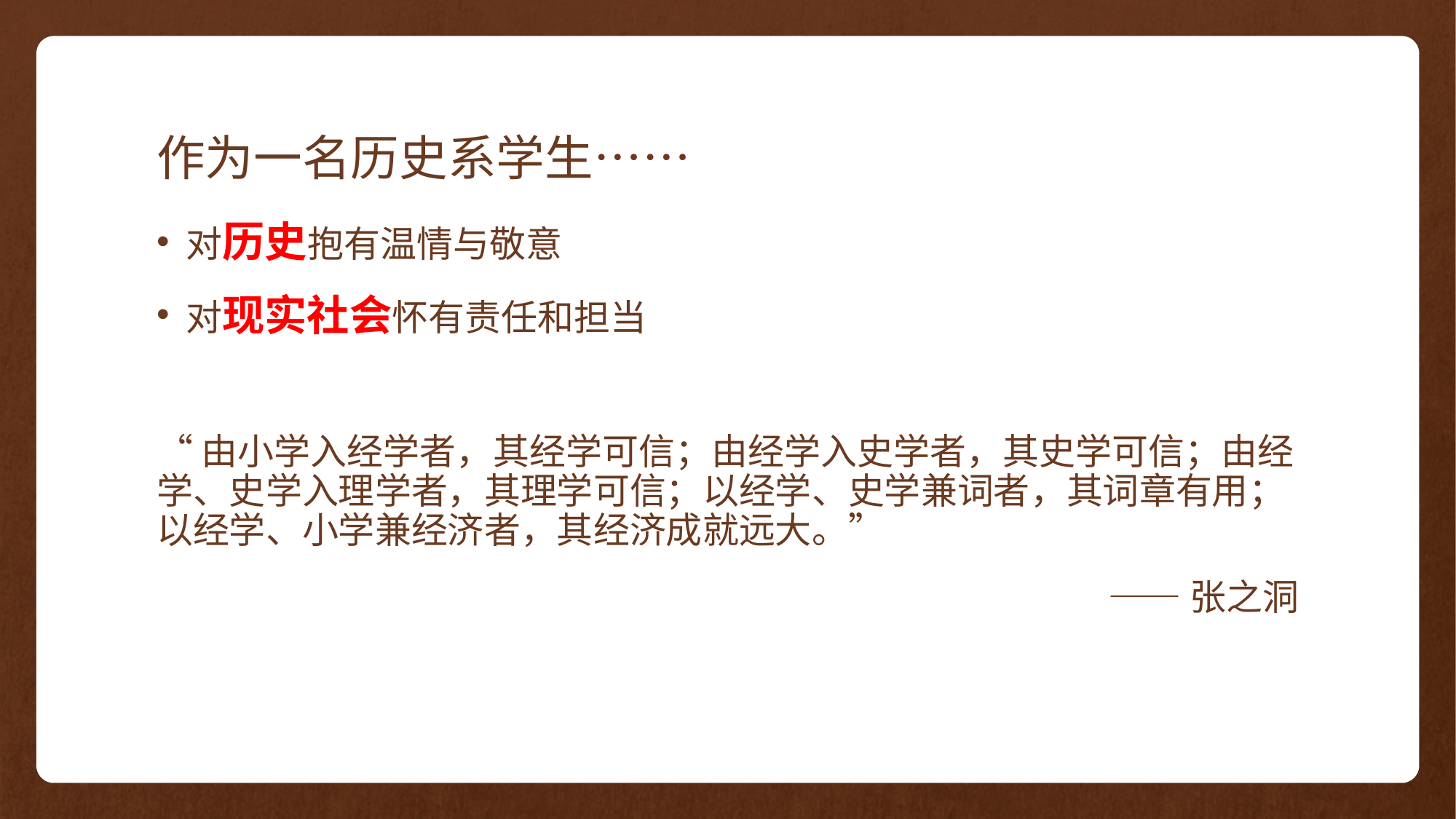

# 作为一名历史系学生……
对历史抱有温情与敬意
对现实社会怀有责任和担当

“由小学入经学者，其经学可信；由经学入史学者，其史学可信；由经学、史学入理学者，其理学可信；以经学、史学兼词者，其词章有用；以经学、小学兼经济者，其经济成就远大。”
——张之洞